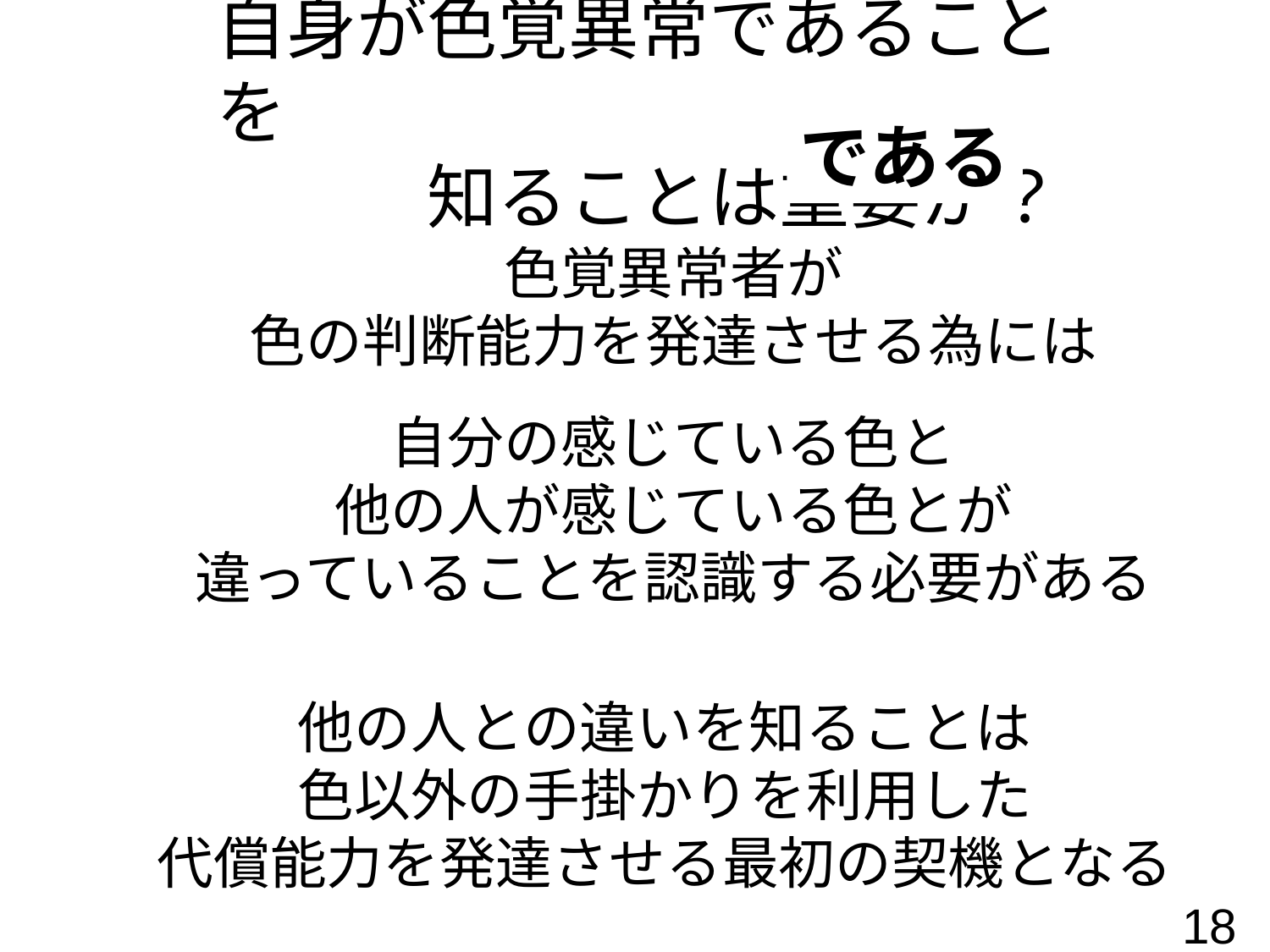

自身が色覚異常であることを
　　　知ることは重要か？
である
色覚異常者が
色の判断能力を発達させる為には

自分の感じている色と
他の人が感じている色とが
違っていることを認識する必要がある
？
他の人との違いを知ることは
色以外の手掛かりを利用した
代償能力を発達させる最初の契機となる
学校で色覚検査を勧める
必要があるか？
18